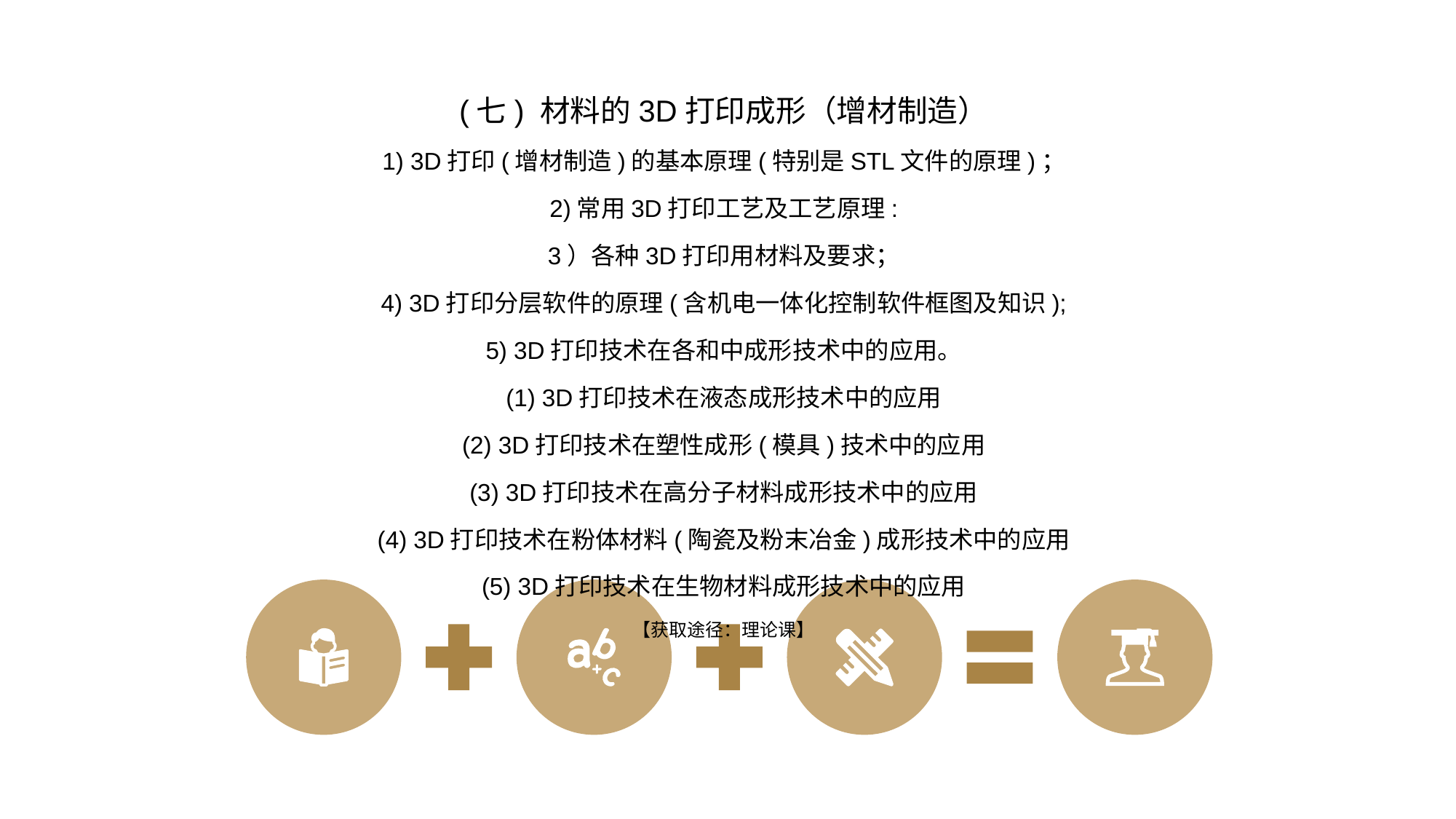

(七) 材料的3D打印成形（增材制造）
1) 3D打印(增材制造)的基本原理(特别是STL文件的原理)；
2)常用3D打印工艺及工艺原理:
3）各种3D打印用材料及要求；
4) 3D打印分层软件的原理(含机电一体化控制软件框图及知识);
5) 3D打印技术在各和中成形技术中的应用。
(1) 3D打印技术在液态成形技术中的应用
(2) 3D打印技术在塑性成形(模具)技术中的应用
(3) 3D打印技术在高分子材料成形技术中的应用
(4) 3D打印技术在粉体材料(陶瓷及粉末冶金)成形技术中的应用
(5) 3D打印技术在生物材料成形技术中的应用
【获取途径：理论课】